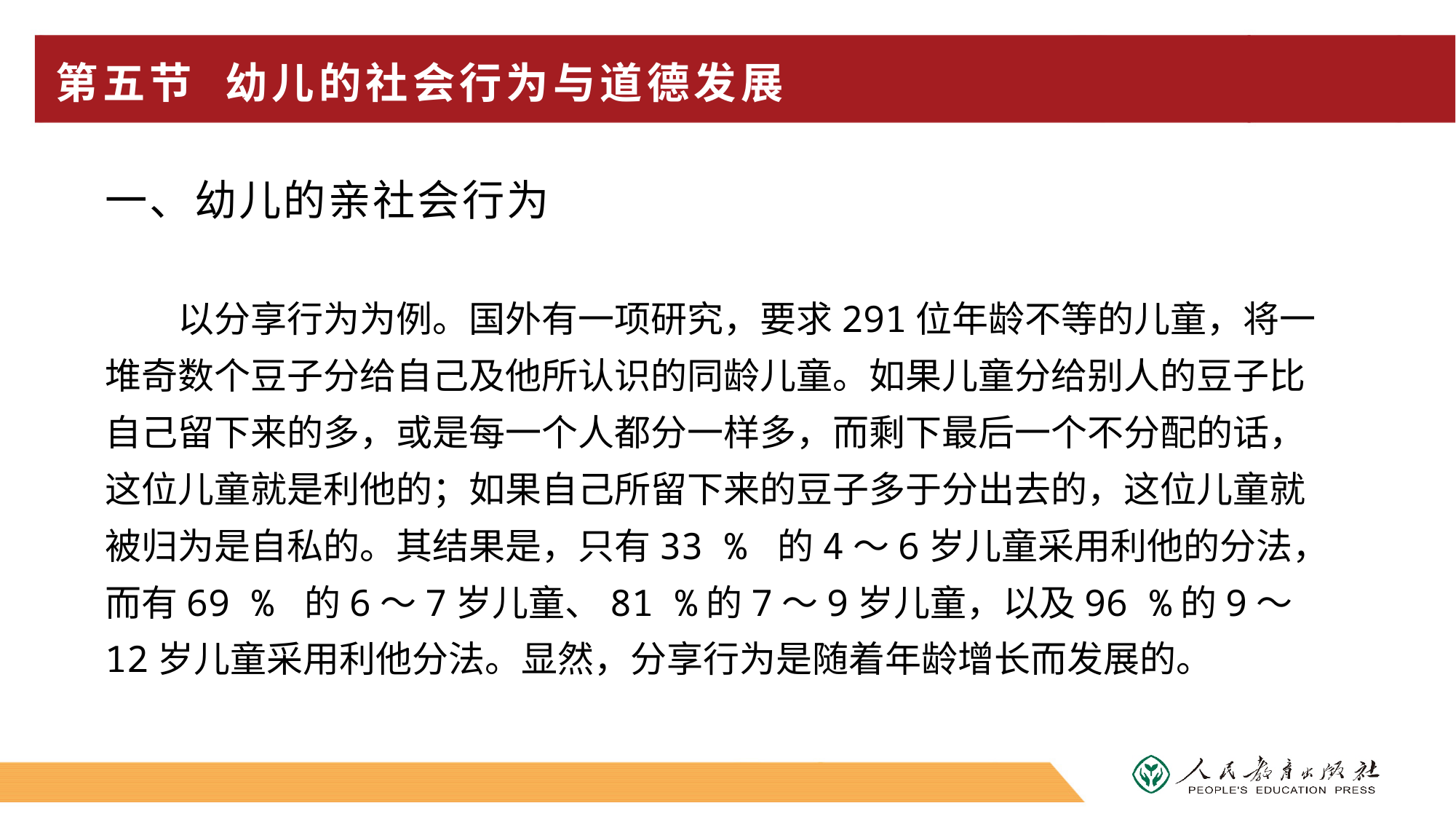

# 第五节  幼儿的社会行为与道德发展
一、幼儿的亲社会行为
以分享行为为例。国外有一项研究，要求291位年龄不等的儿童，将一堆奇数个豆子分给自己及他所认识的同龄儿童。如果儿童分给别人的豆子比自己留下来的多，或是每一个人都分一样多，而剩下最后一个不分配的话，这位儿童就是利他的；如果自己所留下来的豆子多于分出去的，这位儿童就被归为是自私的。其结果是，只有33 % 的4～6岁儿童采用利他的分法，而有69 % 的6～7岁儿童、81 %的7～9岁儿童，以及96 %的9～12岁儿童采用利他分法。显然，分享行为是随着年龄增长而发展的。